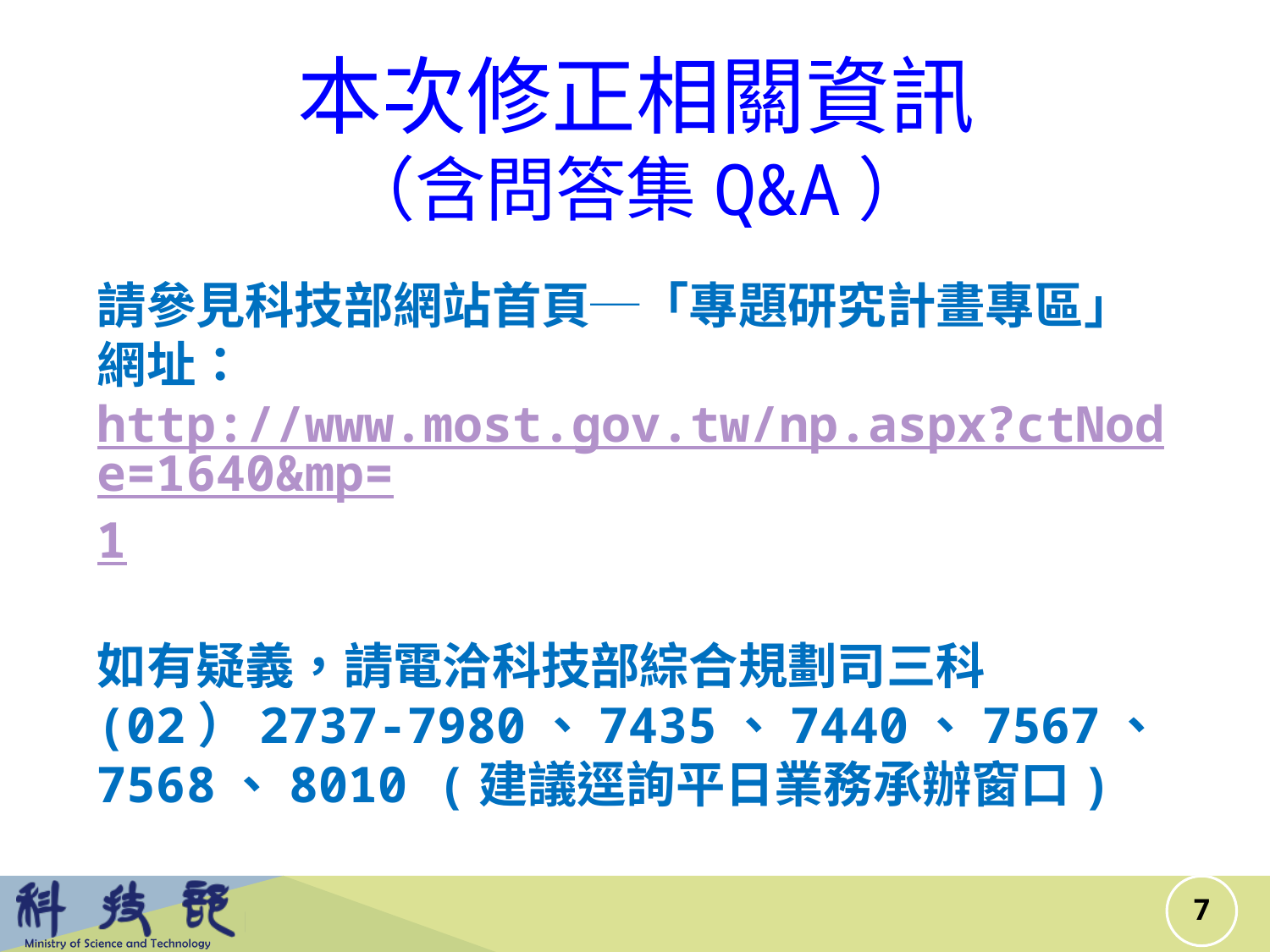

# 本次修正相關資訊 （含問答集Q&A）
請參見科技部網站首頁─「專題研究計畫專區」
網址：http://www.most.gov.tw/np.aspx?ctNode=1640&mp=1

如有疑義，請電洽科技部綜合規劃司三科
(02）2737-7980、7435、7440、7567、7568、8010 (建議逕詢平日業務承辦窗口)